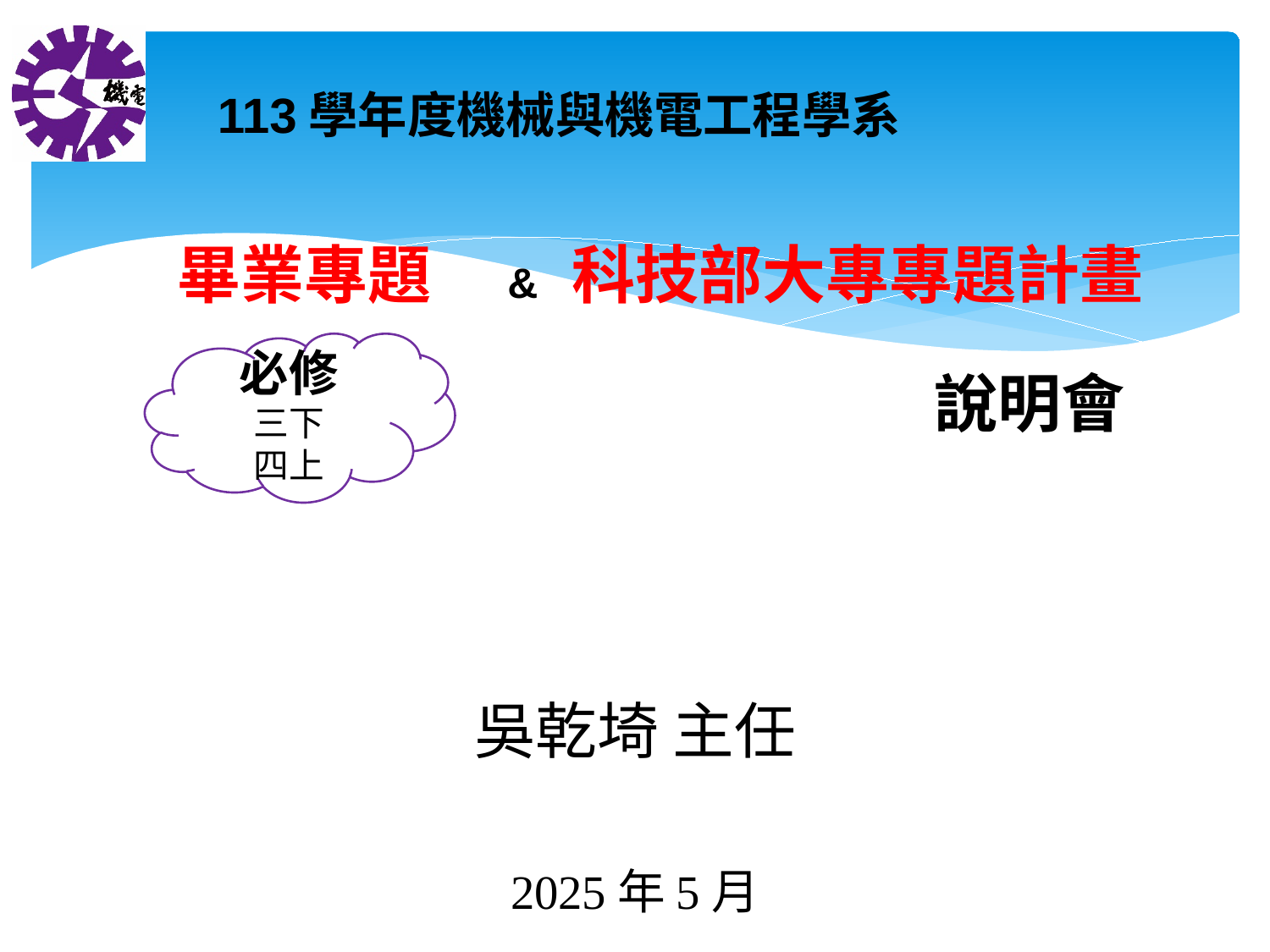

113學年度機械與機電工程學系
畢業專題
&  科技部大專專題計畫
必修
三下
四上
說明會
吳乾埼 主任

2025年5月